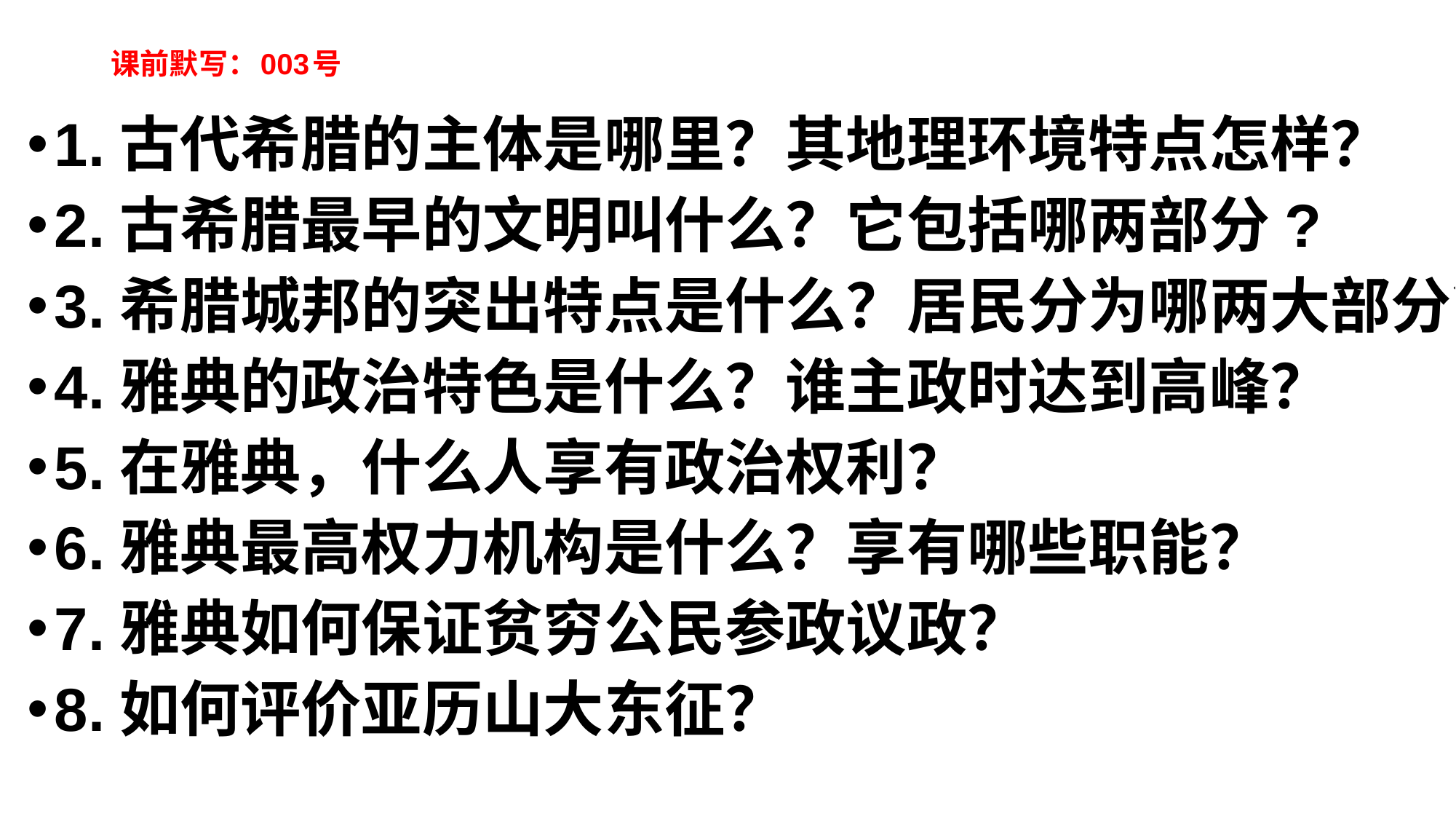

# 课前默写：003号
1.古代希腊的主体是哪里？其地理环境特点怎样？
2.古希腊最早的文明叫什么？它包括哪两部分?
3.希腊城邦的突出特点是什么？居民分为哪两大部分？
4.雅典的政治特色是什么？谁主政时达到高峰？
5.在雅典，什么人享有政治权利？
6.雅典最高权力机构是什么？享有哪些职能？
7.雅典如何保证贫穷公民参政议政？
8.如何评价亚历山大东征？